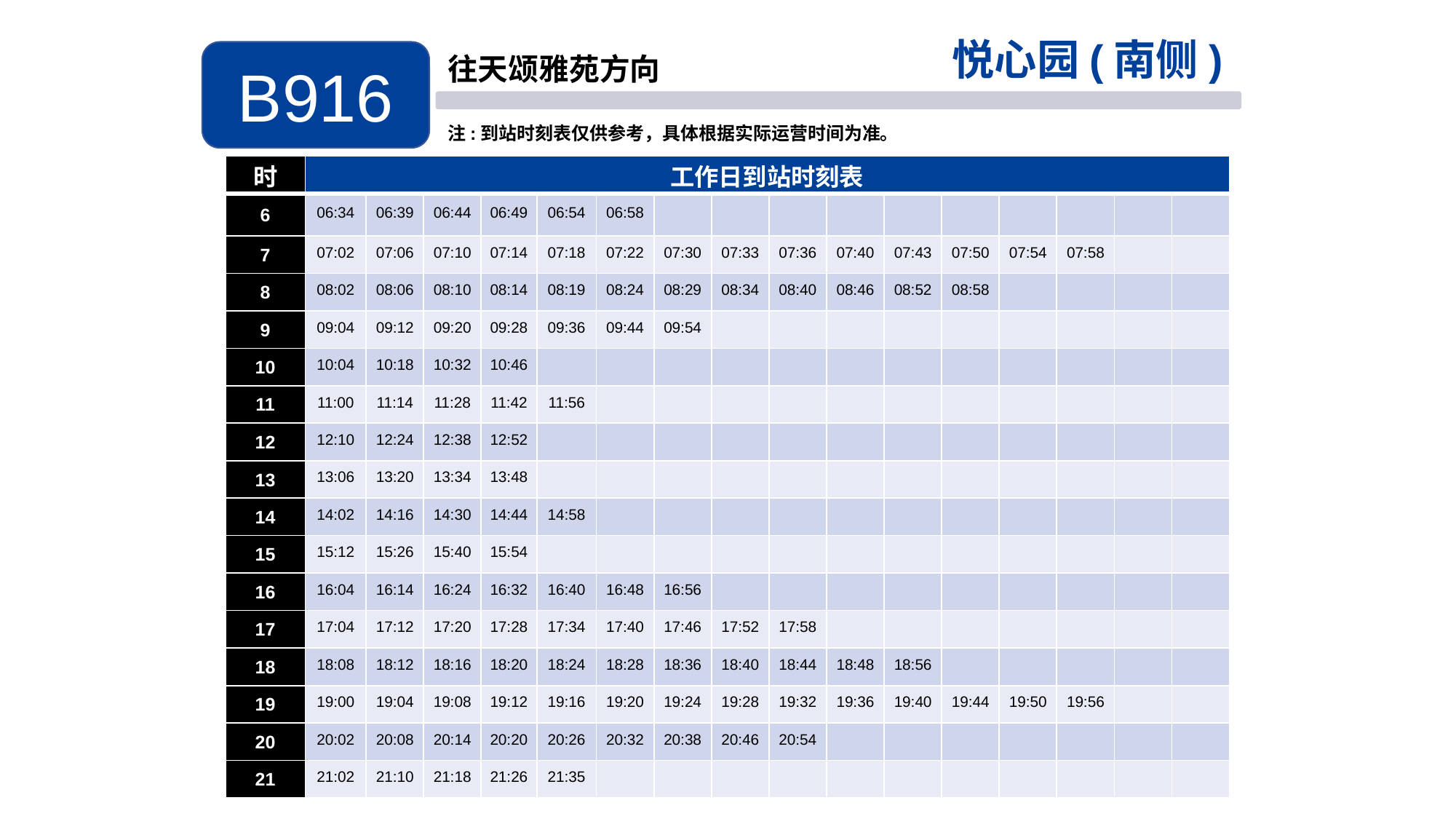

悦心园(南侧)
B916
往天颂雅苑方向

注:到站时刻表仅供参考，具体根据实际运营时间为准。
| 时 | 工作日到站时刻表 |  |  |  |  |  |  |  |  |  |  |  |  |  |  |  |
| --- | --- | --- | --- | --- | --- | --- | --- | --- | --- | --- | --- | --- | --- | --- | --- | --- |
| 6 | 06:34 | 06:39 | 06:44 | 06:49 | 06:54 | 06:58 |  |  |  |  |  |  |  |  |  |  |
| 7 | 07:02 | 07:06 | 07:10 | 07:14 | 07:18 | 07:22 | 07:30 | 07:33 | 07:36 | 07:40 | 07:43 | 07:50 | 07:54 | 07:58 |  |  |
| 8 | 08:02 | 08:06 | 08:10 | 08:14 | 08:19 | 08:24 | 08:29 | 08:34 | 08:40 | 08:46 | 08:52 | 08:58 |  |  |  |  |
| 9 | 09:04 | 09:12 | 09:20 | 09:28 | 09:36 | 09:44 | 09:54 |  |  |  |  |  |  |  |  |  |
| 10 | 10:04 | 10:18 | 10:32 | 10:46 |  |  |  |  |  |  |  |  |  |  |  |  |
| 11 | 11:00 | 11:14 | 11:28 | 11:42 | 11:56 |  |  |  |  |  |  |  |  |  |  |  |
| 12 | 12:10 | 12:24 | 12:38 | 12:52 |  |  |  |  |  |  |  |  |  |  |  |  |
| 13 | 13:06 | 13:20 | 13:34 | 13:48 |  |  |  |  |  |  |  |  |  |  |  |  |
| 14 | 14:02 | 14:16 | 14:30 | 14:44 | 14:58 |  |  |  |  |  |  |  |  |  |  |  |
| 15 | 15:12 | 15:26 | 15:40 | 15:54 |  |  |  |  |  |  |  |  |  |  |  |  |
| 16 | 16:04 | 16:14 | 16:24 | 16:32 | 16:40 | 16:48 | 16:56 |  |  |  |  |  |  |  |  |  |
| 17 | 17:04 | 17:12 | 17:20 | 17:28 | 17:34 | 17:40 | 17:46 | 17:52 | 17:58 |  |  |  |  |  |  |  |
| 18 | 18:08 | 18:12 | 18:16 | 18:20 | 18:24 | 18:28 | 18:36 | 18:40 | 18:44 | 18:48 | 18:56 |  |  |  |  |  |
| 19 | 19:00 | 19:04 | 19:08 | 19:12 | 19:16 | 19:20 | 19:24 | 19:28 | 19:32 | 19:36 | 19:40 | 19:44 | 19:50 | 19:56 |  |  |
| 20 | 20:02 | 20:08 | 20:14 | 20:20 | 20:26 | 20:32 | 20:38 | 20:46 | 20:54 |  |  |  |  |  |  |  |
| 21 | 21:02 | 21:10 | 21:18 | 21:26 | 21:35 |  |  |  |  |  |  |  |  |  |  |  |